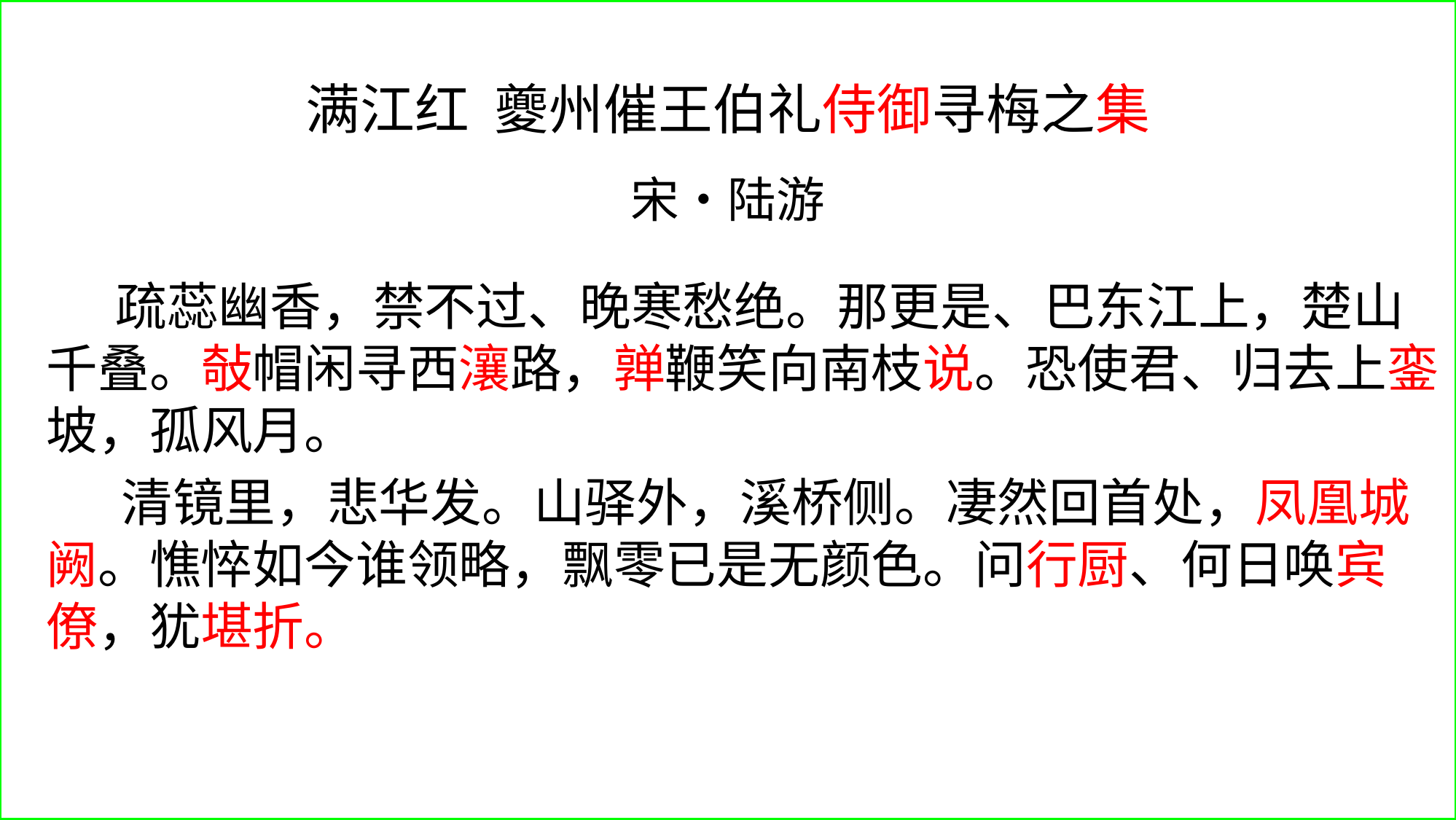

满江红  夔州催王伯礼侍御寻梅之集

宋•陆游

         疏蕊幽香，禁不过、晚寒愁绝。那更是、巴东江上，楚山千叠。敧帽闲寻西瀼路，亸鞭笑向南枝说。恐使君、归去上銮坡，孤风月。
         清镜里，悲华发。山驿外，溪桥侧。凄然回首处，凤凰城阙。憔悴如今谁领略，飘零已是无颜色。问行厨、何日唤宾僚，犹堪折。